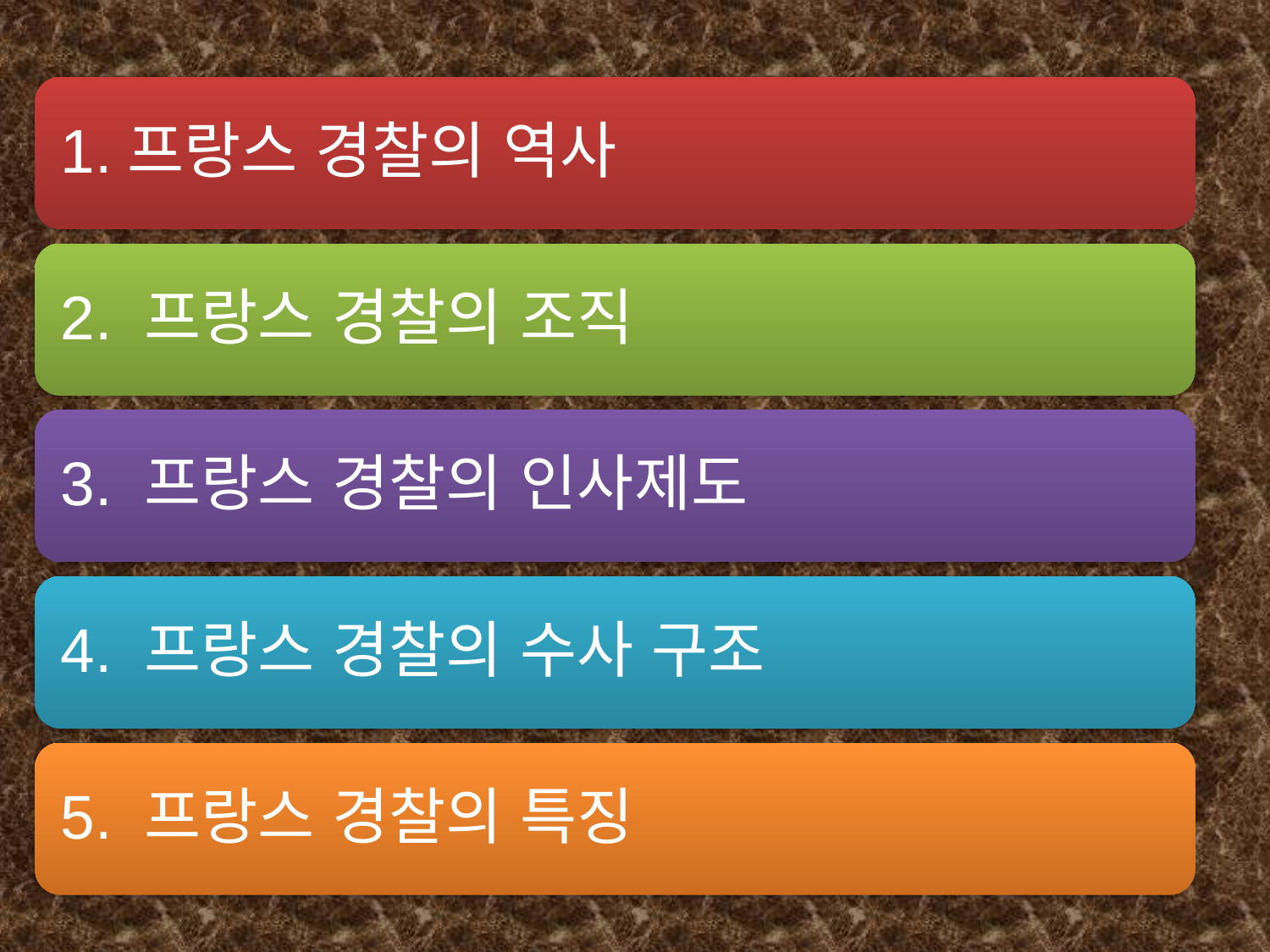

1.프랑스 경찰의 역사
2. 프랑스 경찰의 조직
3. 프랑스 경찰의 인사제도
4. 프랑스 경찰의 수사 구조
5. 프랑스 경찰의 특징